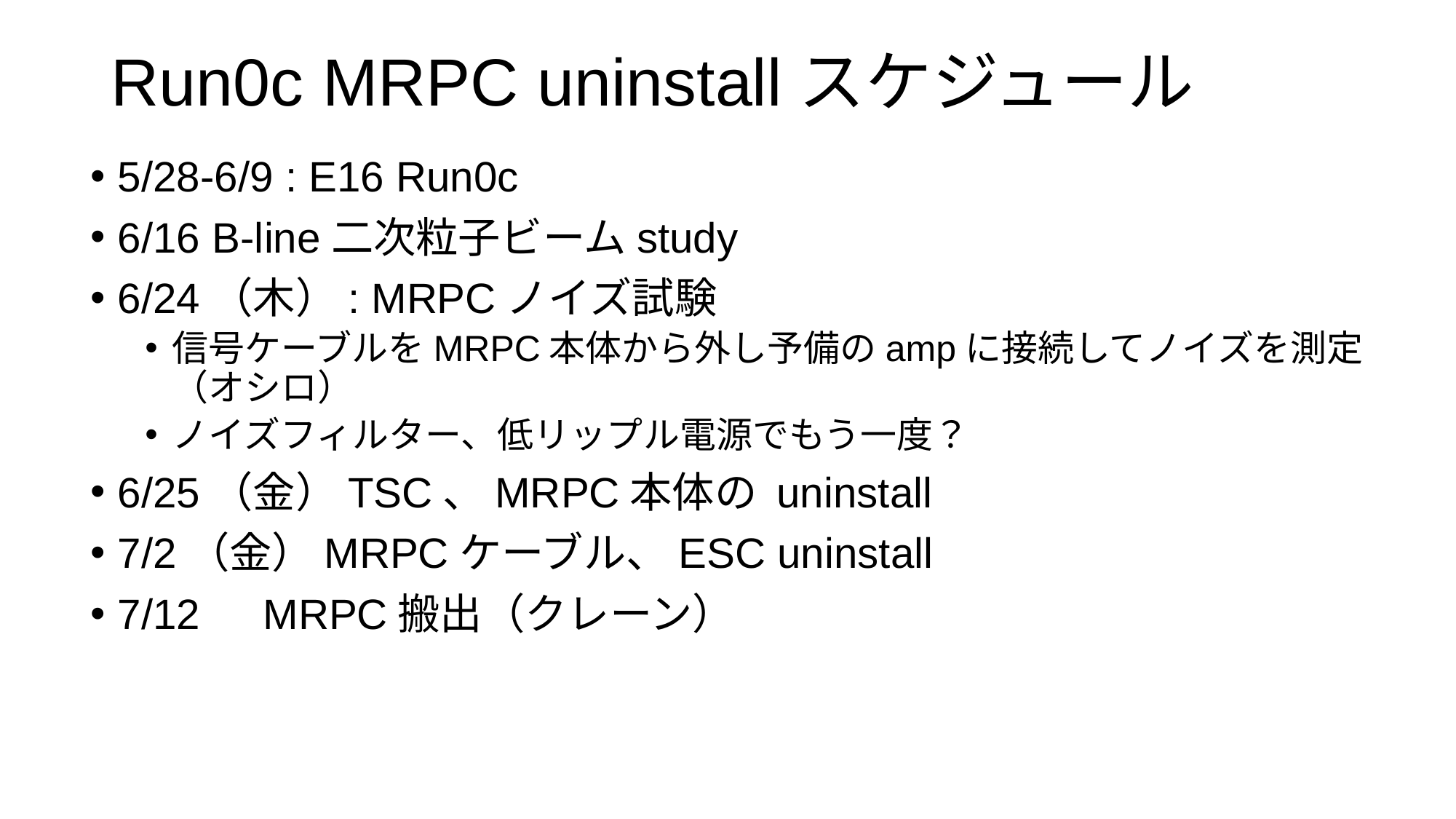

# Run0c MRPC uninstallスケジュール
5/28-6/9 : E16 Run0c
6/16 B-line二次粒子ビームstudy
6/24（木）: MRPCノイズ試験
信号ケーブルをMRPC本体から外し予備のampに接続してノイズを測定（オシロ）
ノイズフィルター、低リップル電源でもう一度？
6/25（金）TSC、MRPC本体の uninstall
7/2（金）MRPCケーブル、ESC uninstall
7/12　MRPC搬出（クレーン）